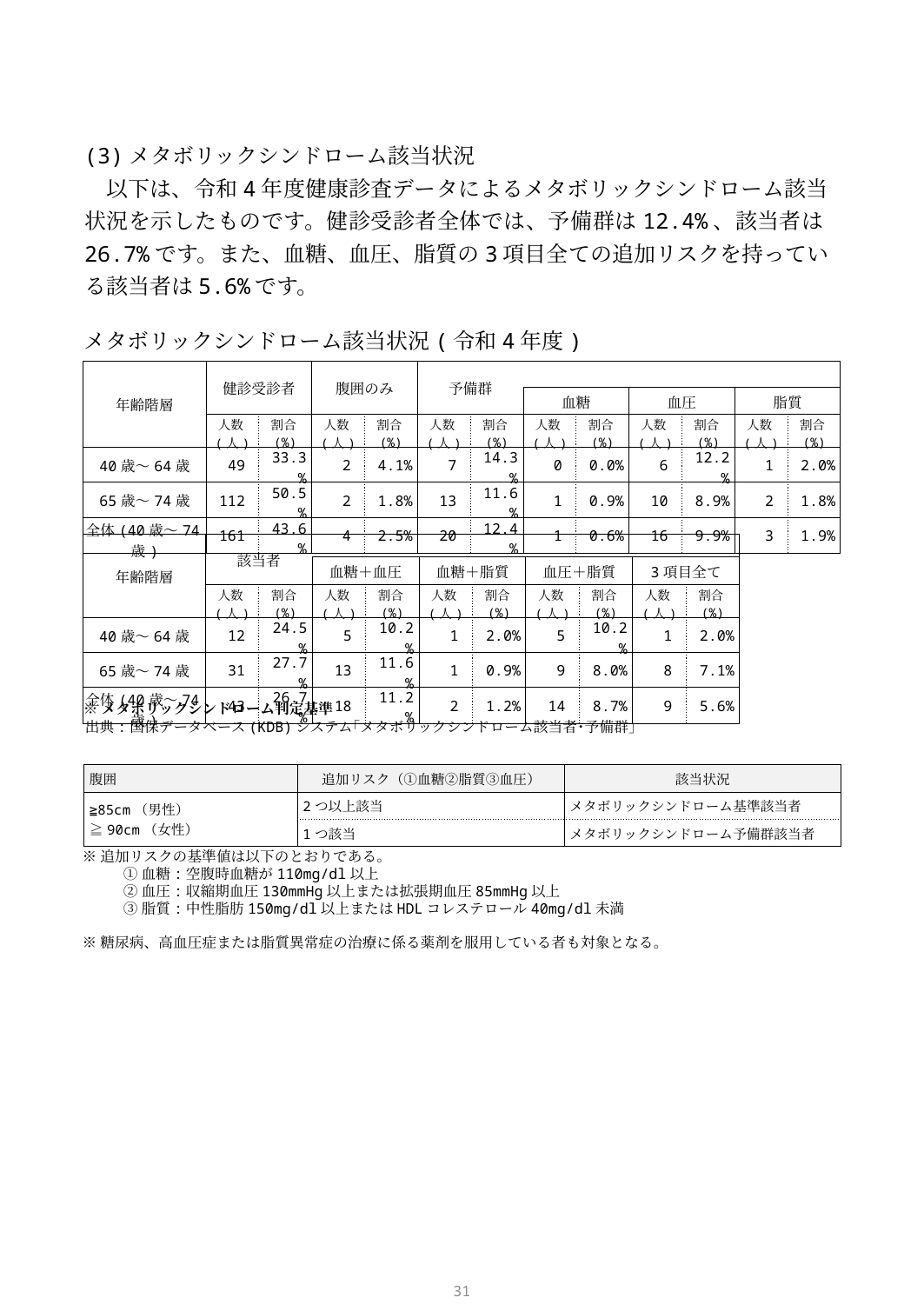

(3)メタボリックシンドローム該当状況
　以下は、令和4年度健康診査データによるメタボリックシンドローム該当状況を示したものです。健診受診者全体では、予備群は12.4%、該当者は26.7%です。また、血糖、血圧、脂質の3項目全ての追加リスクを持っている該当者は5.6%です。
メタボリックシンドローム該当状況(令和4年度)
| 年齢階層 | 健診受診者 |  | 腹囲のみ |  | 予備群 |  |  |  |  |  |  |  |
| --- | --- | --- | --- | --- | --- | --- | --- | --- | --- | --- | --- | --- |
|  |  |  |  |  |  |  | 血糖 |  | 血圧 |  | 脂質 |  |
|  | 人数(人) | 割合(%) | 人数(人) | 割合(%) | 人数(人) | 割合(%) | 人数(人) | 割合(%) | 人数(人) | 割合(%) | 人数(人) | 割合(%) |
| 40歳～64歳 | 49 | 33.3% | 2 | 4.1% | 7 | 14.3% | 0 | 0.0% | 6 | 12.2% | 1 | 2.0% |
| 65歳～74歳 | 112 | 50.5% | 2 | 1.8% | 13 | 11.6% | 1 | 0.9% | 10 | 8.9% | 2 | 1.8% |
| 全体(40歳～74歳) | 161 | 43.6% | 4 | 2.5% | 20 | 12.4% | 1 | 0.6% | 16 | 9.9% | 3 | 1.9% |
| 年齢階層 | 該当者 |  |  |  |  |  |  |  |  |  |
| --- | --- | --- | --- | --- | --- | --- | --- | --- | --- | --- |
|  |  |  | 血糖＋血圧 |  | 血糖＋脂質 |  | 血圧＋脂質 |  | 3項目全て |  |
|  | 人数(人) | 割合(%) | 人数(人) | 割合(%) | 人数(人) | 割合(%) | 人数(人) | 割合(%) | 人数(人) | 割合(%) |
| 40歳～64歳 | 12 | 24.5% | 5 | 10.2% | 1 | 2.0% | 5 | 10.2% | 1 | 2.0% |
| 65歳～74歳 | 31 | 27.7% | 13 | 11.6% | 1 | 0.9% | 9 | 8.0% | 8 | 7.1% |
| 全体(40歳～74歳) | 43 | 26.7% | 18 | 11.2% | 2 | 1.2% | 14 | 8.7% | 9 | 5.6% |
※メタボリックシンドローム判定基準
出典:国保データベース(KDB)システム｢メタボリックシンドローム該当者･予備群｣
| 腹囲 | 追加リスク（①血糖②脂質③血圧） | 該当状況 |
| --- | --- | --- |
| ≧85cm（男性） ≧90cm（女性） | 2つ以上該当 | メタボリックシンドローム基準該当者 |
|  | 1つ該当 | メタボリックシンドローム予備群該当者 |
※追加リスクの基準値は以下のとおりである。
①血糖:空腹時血糖が110mg/dl以上
②血圧:収縮期血圧130mmHg以上または拡張期血圧85mmHg以上
③脂質:中性脂肪150mg/dl以上またはHDLコレステロール40mg/dl未満
※糖尿病、高血圧症または脂質異常症の治療に係る薬剤を服用している者も対象となる。
31